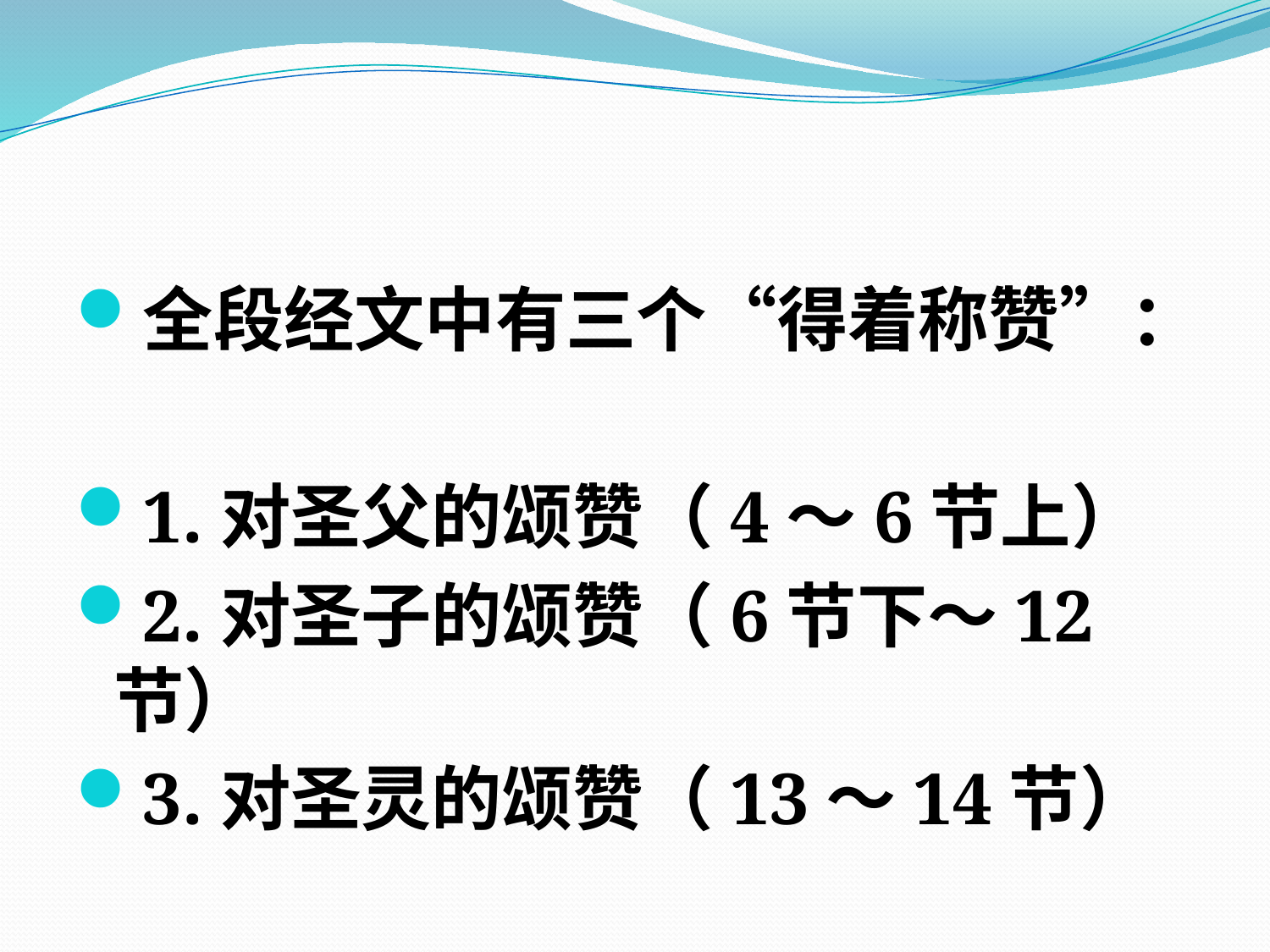

#
全段经文中有三个“得着称赞”：

1.对圣父的颂赞（4～6节上）
2.对圣子的颂赞（6节下～12节）
3.对圣灵的颂赞（13～14节）